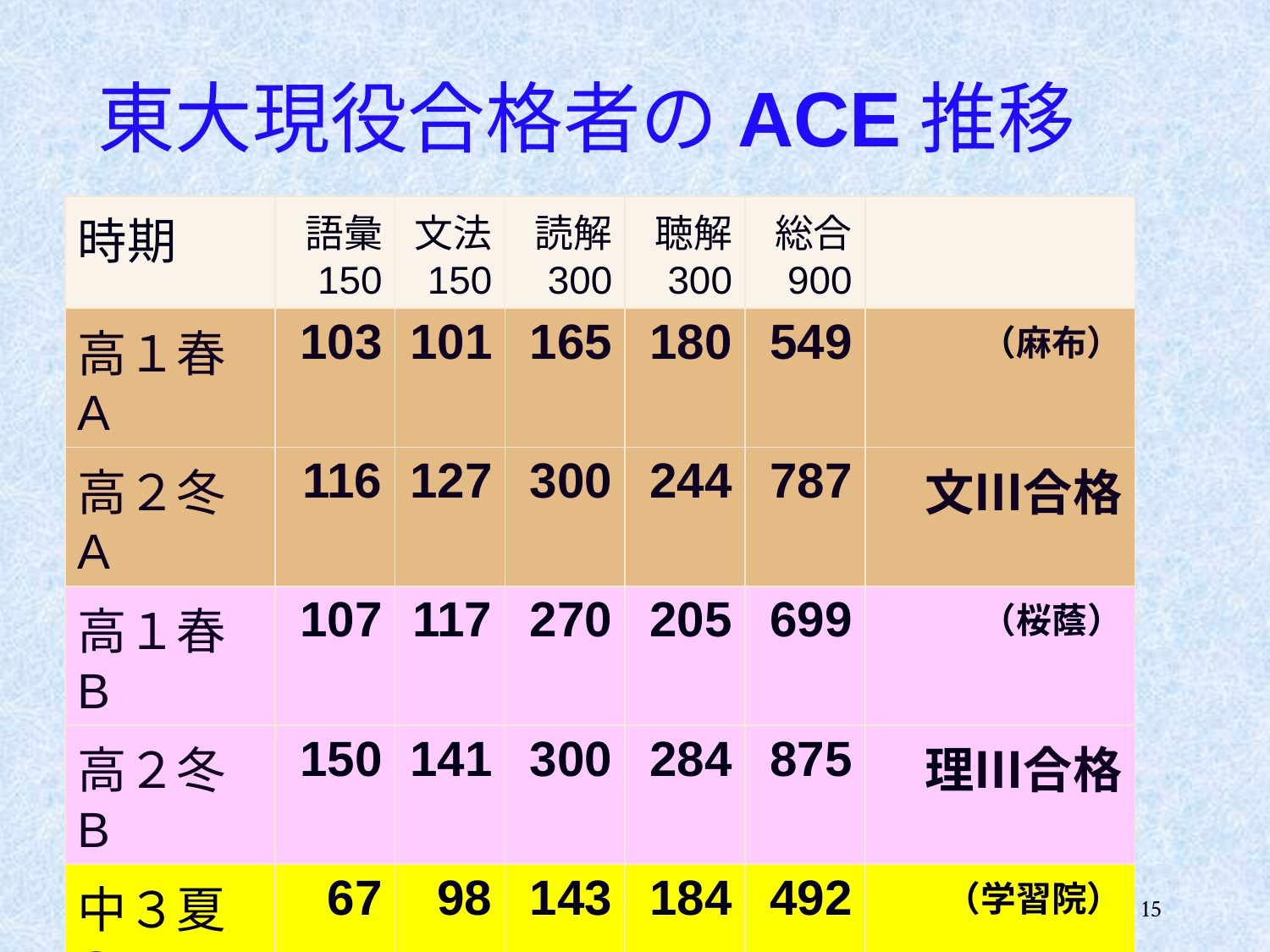

# 東大現役合格者のACE推移
| 時期 | 語彙 150 | 文法 150 | 読解 300 | 聴解 300 | 総合 900 |  |
| --- | --- | --- | --- | --- | --- | --- |
| 高１春A | 103 | 101 | 165 | 180 | 549 | （麻布） |
| 高２冬A | 116 | 127 | 300 | 244 | 787 | 文Ⅲ合格 |
| 高１春B | 107 | 117 | 270 | 205 | 699 | （桜蔭） |
| 高２冬B | 150 | 141 | 300 | 284 | 875 | 理Ⅲ合格 |
| 中３夏C | 67 | 98 | 143 | 184 | 492 | （学習院） |
| 高１夏C | 73 | 97 | 171 | 222 | 563 |  |
| 高２夏C | 100 | 95 | 300 | 217 | 712 | 文Ⅲ合格 |
15